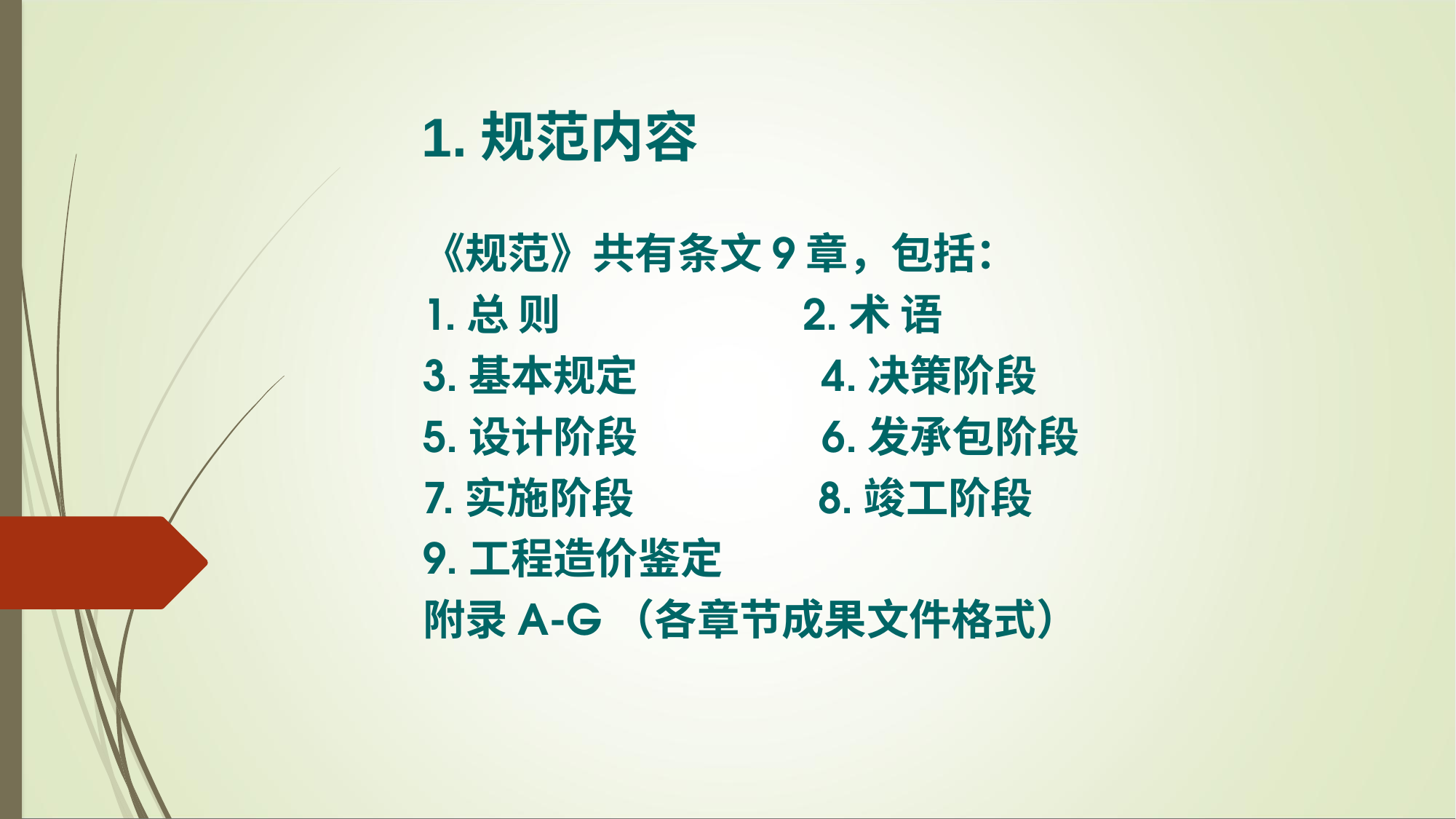

1.规范内容
《规范》共有条文9章，包括：
1.总 则                        2.术 语
3.基本规定                  4.决策阶段
5.设计阶段                  6.发承包阶段
7.实施阶段                  8.竣工阶段
9.工程造价鉴定
附录A-G（各章节成果文件格式）